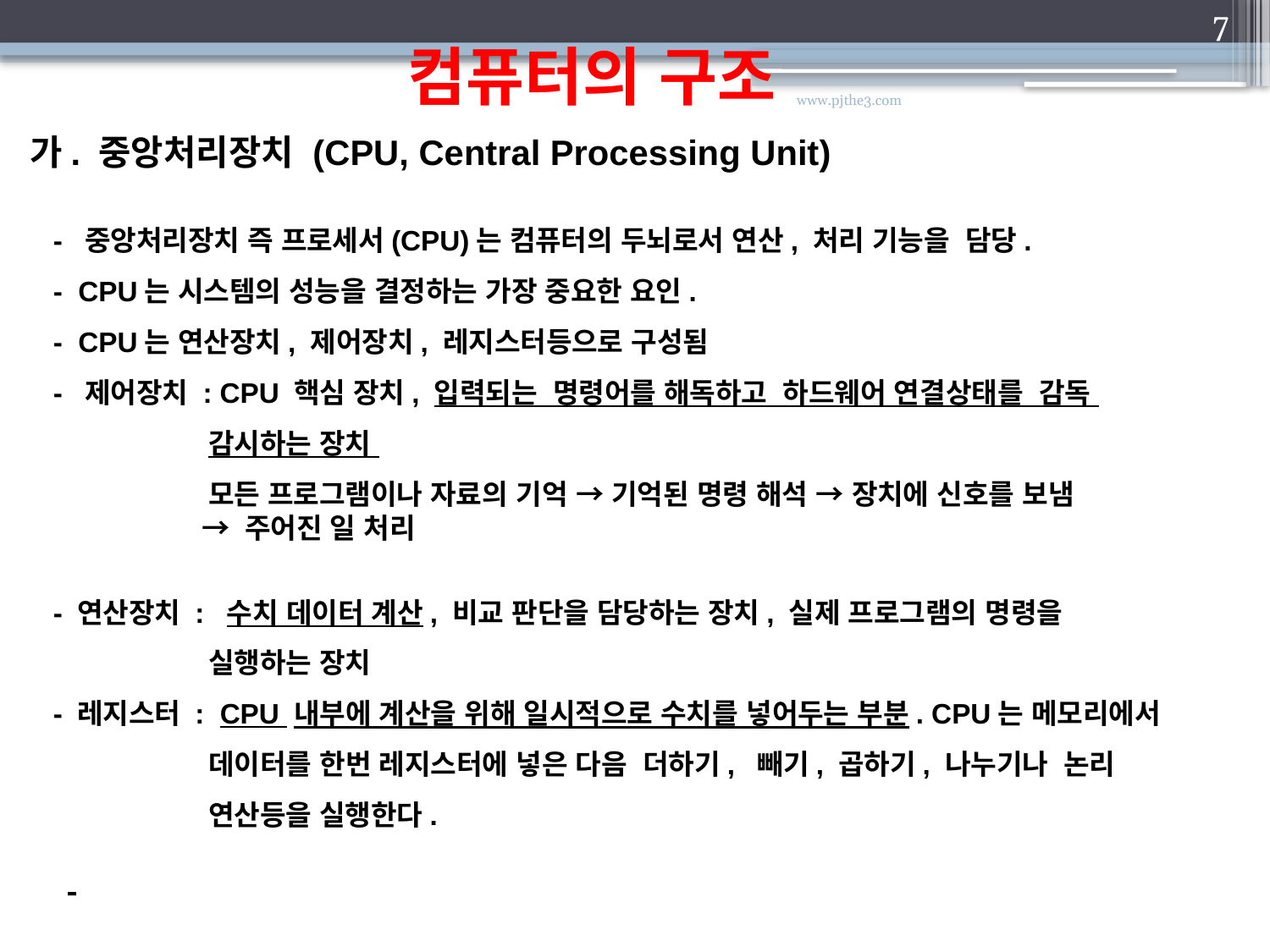

7
 컴퓨터의 구조
www.pjthe3.com
가. 중앙처리장치 (CPU, Central Processing Unit)

   -  중앙처리장치 즉 프로세서(CPU)는 컴퓨터의 두뇌로서 연산, 처리 기능을  담당.
   -  CPU는 시스템의 성능을 결정하는 가장 중요한 요인.
   -  CPU는 연산장치, 제어장치, 레지스터등으로 구성됨
   -  제어장치 : CPU 핵심 장치, 입력되는  명령어를 해독하고  하드웨어 연결상태를  감독
                      감시하는 장치
                      모든 프로그램이나 자료의 기억 → 기억된 명령 해석 → 장치에 신호를 보냄
                      → 주어진 일 처리

   - 연산장치 :  수치 데이터 계산, 비교 판단을 담당하는 장치, 실제 프로그램의 명령을
                      실행하는 장치
   - 레지스터 :  CPU 내부에 계산을 위해 일시적으로 수치를 넣어두는 부분. CPU는 메모리에서
                      데이터를 한번 레지스터에 넣은 다음  더하기,  빼기, 곱하기, 나누기나  논리
                      연산등을 실행한다.

  -